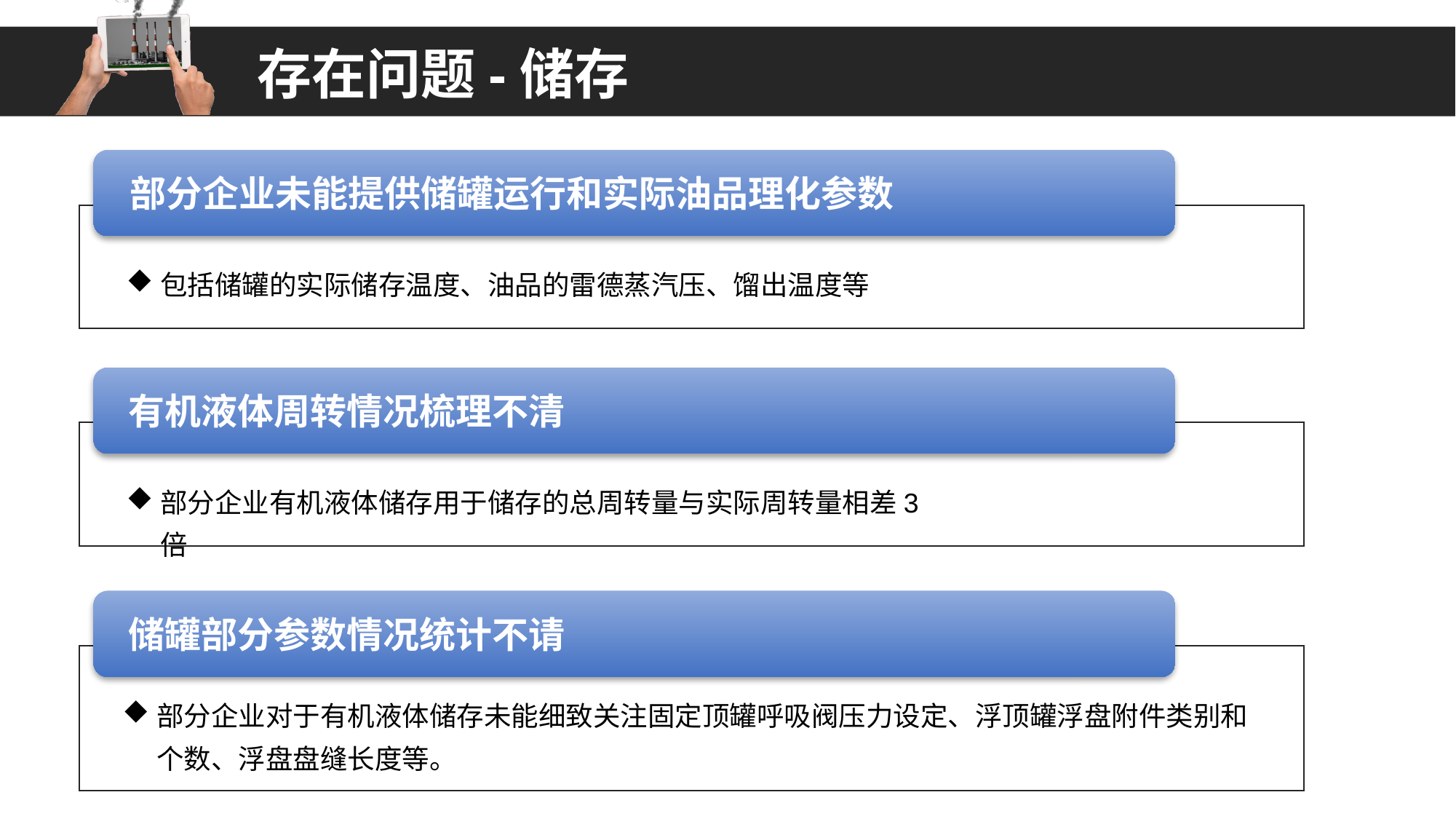

存在问题-储存

部分企业未能提供储罐运行和实际油品理化参数

包括储罐的实际储存温度、油品的雷德蒸汽压、馏出温度等

有机液体周转情况梳理不清

部分企业有机液体储存用于储存的总周转量与实际周转量相差3倍

储罐部分参数情况统计不请

部分企业对于有机液体储存未能细致关注固定顶罐呼吸阀压力设定、浮顶罐浮盘附件类别和个数、浮盘盘缝长度等。